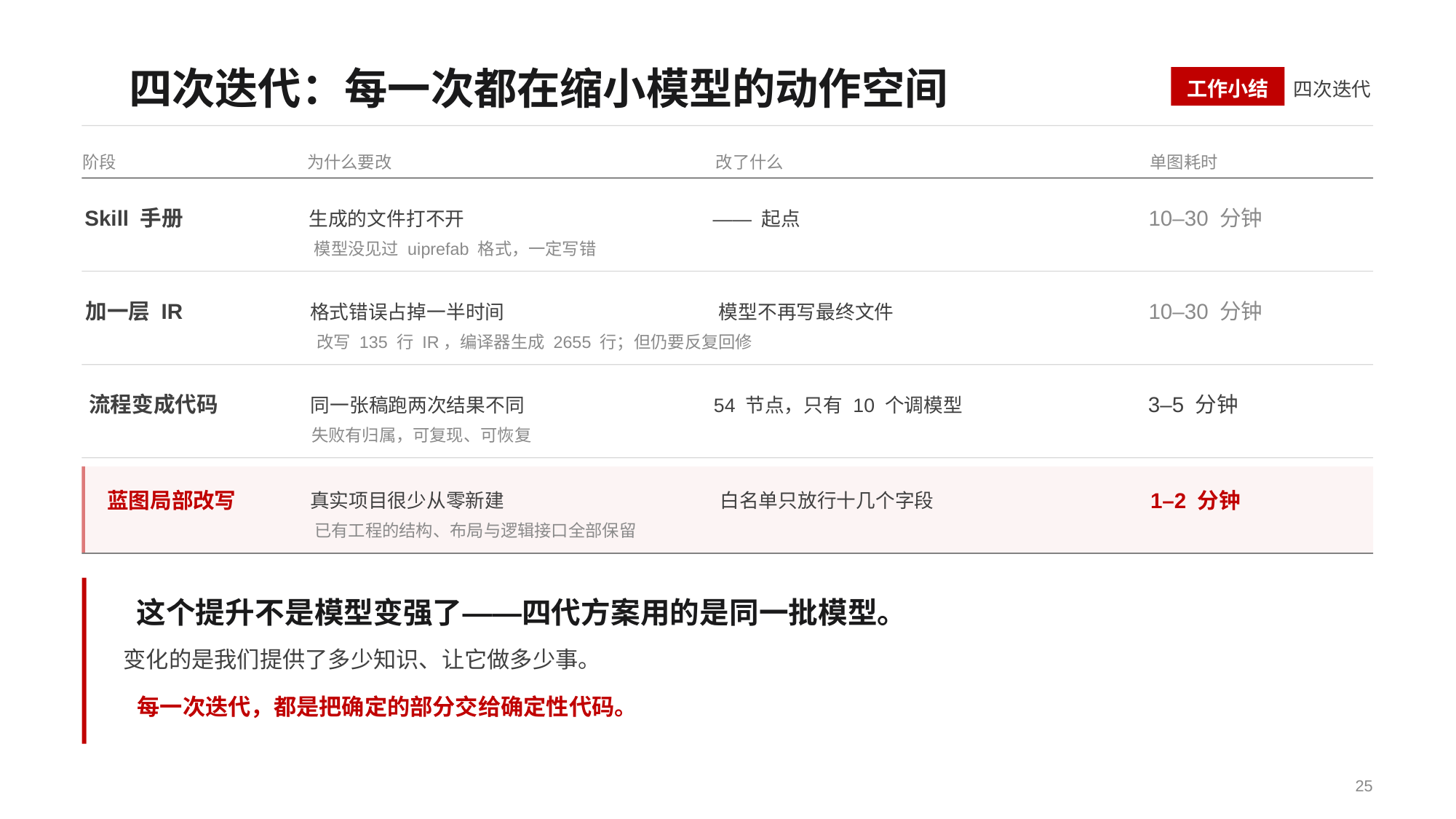

四次迭代：每一次都在缩小模型的动作空间

工作小结
四次迭代

阶段
为什么要改
改了什么
单图耗时

Skill 手册
10–30 分钟
生成的文件打不开
—— 起点
模型没见过 uiprefab 格式，一定写错

加一层 IR
10–30 分钟
格式错误占掉一半时间
模型不再写最终文件
改写 135 行 IR，编译器生成 2655 行；但仍要反复回修

流程变成代码
3–5 分钟
同一张稿跑两次结果不同
54 节点，只有 10 个调模型
失败有归属，可复现、可恢复

蓝图局部改写
1–2 分钟
真实项目很少从零新建
白名单只放行十几个字段
已有工程的结构、布局与逻辑接口全部保留

这个提升不是模型变强了——四代方案用的是同一批模型。
变化的是我们提供了多少知识、让它做多少事。
每一次迭代，都是把确定的部分交给确定性代码。
25